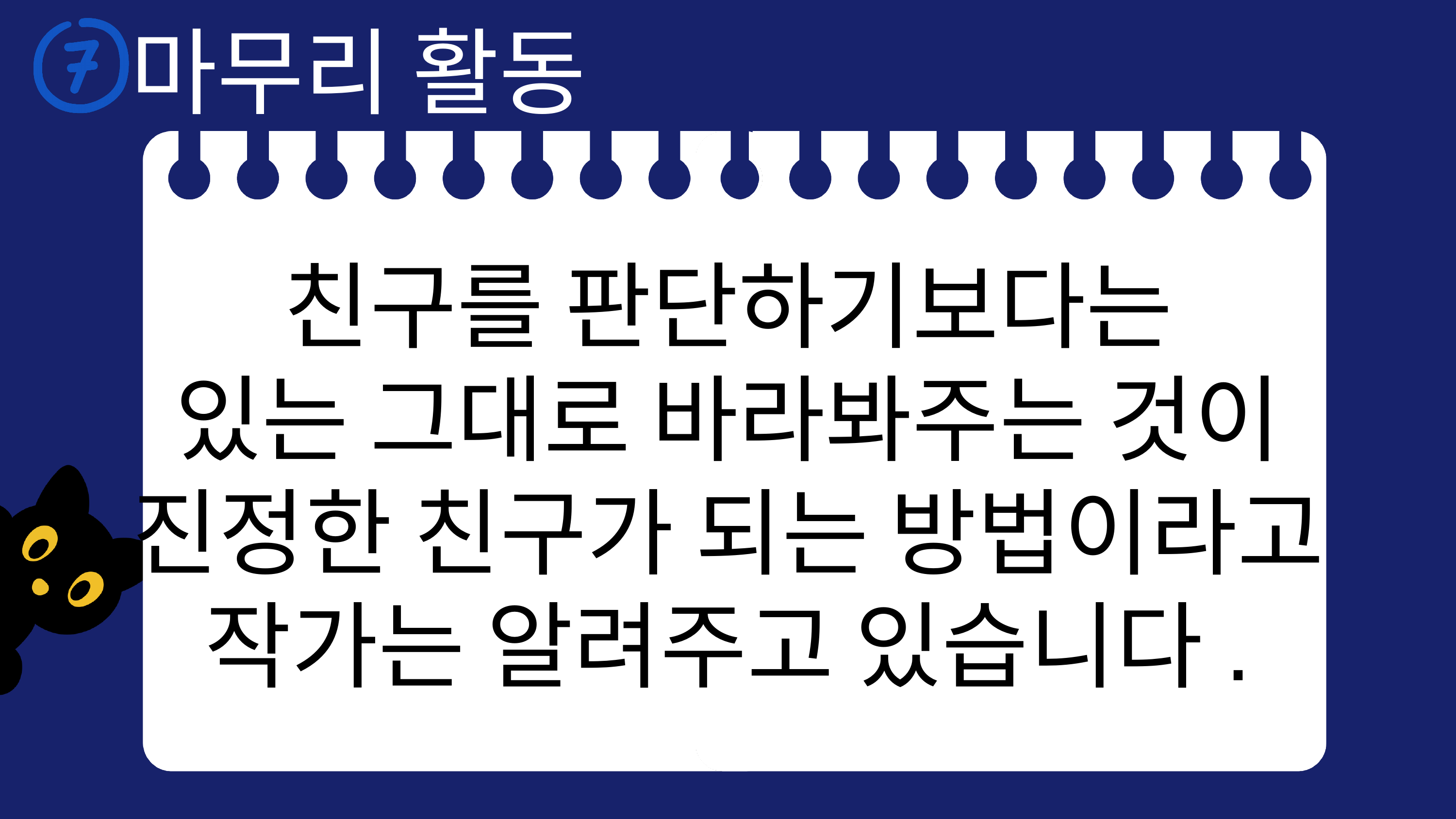

마무리 활동

친구를 판단하기보다는
있는 그대로 바라봐주는 것이
진정한 친구가 되는 방법이라고
작가는 알려주고 있습니다.